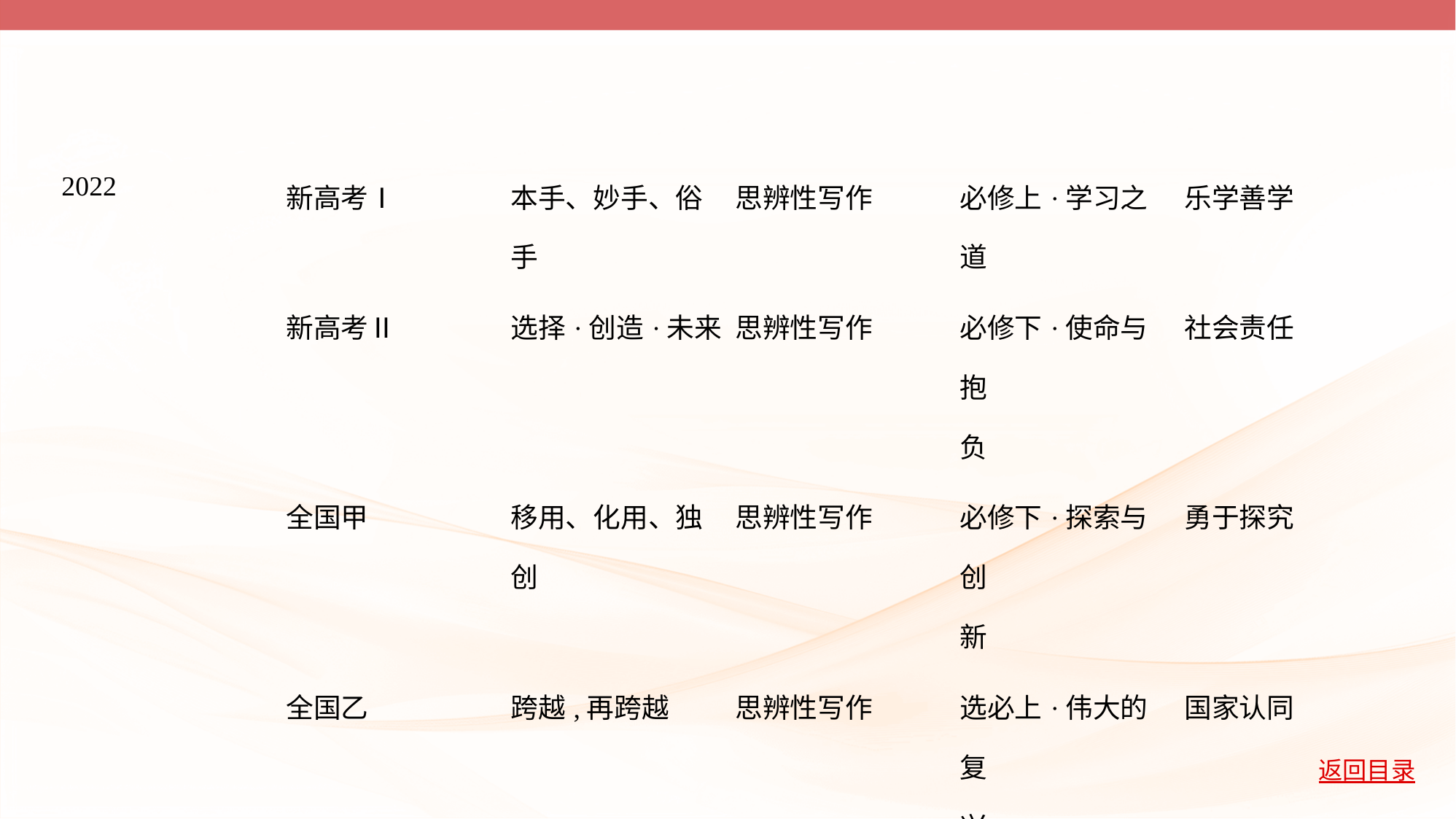

| 2022 | 新高考Ⅰ | 本手、妙手、俗 手 | 思辨性写作 | 必修上·学习之道 | 乐学善学 |
| --- | --- | --- | --- | --- | --- |
|  | 新高考Ⅱ | 选择·创造·未来 | 思辨性写作 | 必修下·使命与抱 负 | 社会责任 |
|  | 全国甲 | 移用、化用、独 创 | 思辨性写作 | 必修下·探索与创 新 | 勇于探究 |
|  | 全国乙 | 跨越,再跨越 | 思辨性写作 | 选必上·伟大的复 兴 | 国家认同 |